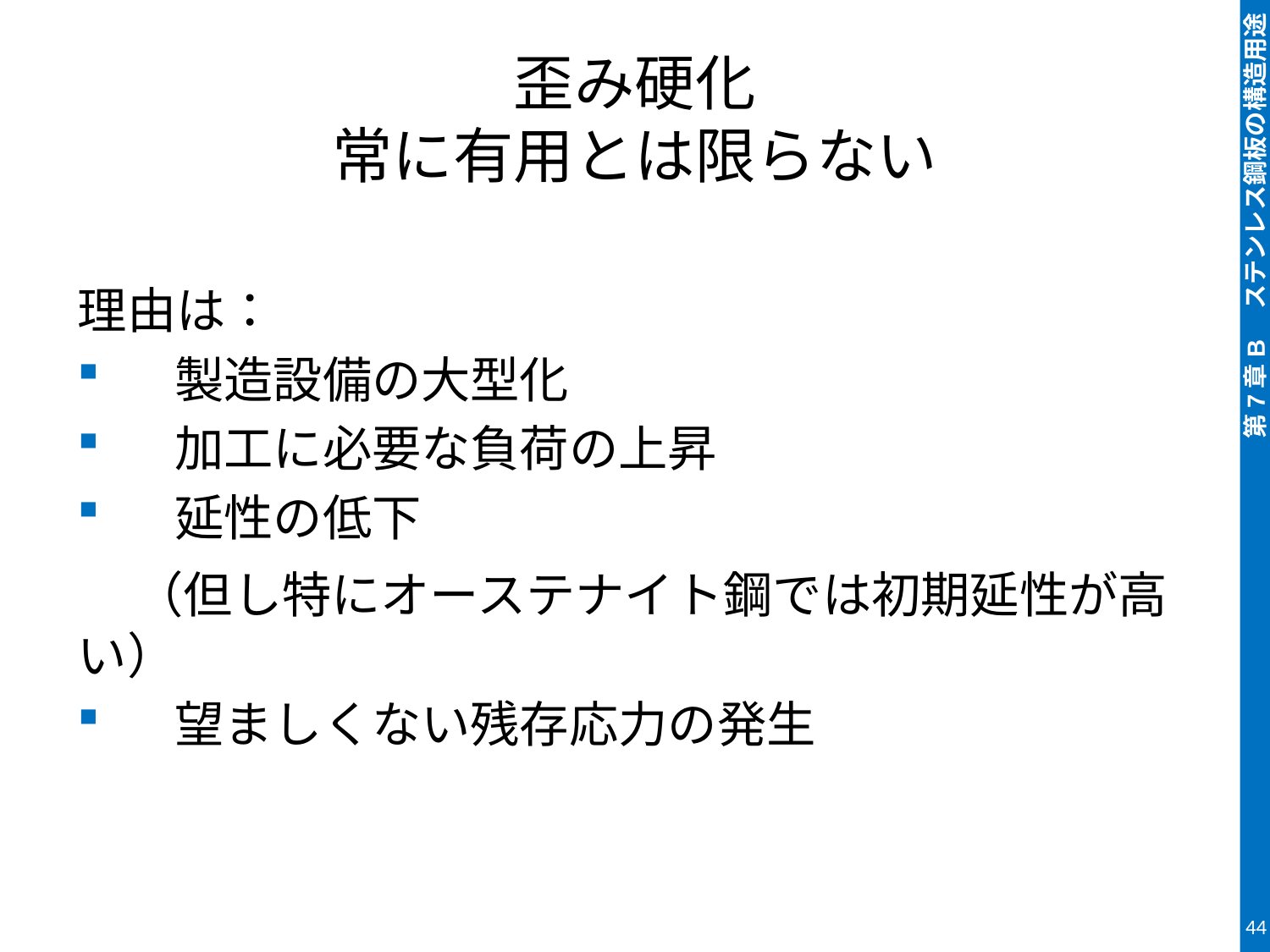

# 歪み硬化 常に有用とは限らない
理由は：
　製造設備の大型化
　加工に必要な負荷の上昇
　延性の低下
　（但し特にオーステナイト鋼では初期延性が高い）
　望ましくない残存応力の発生
44